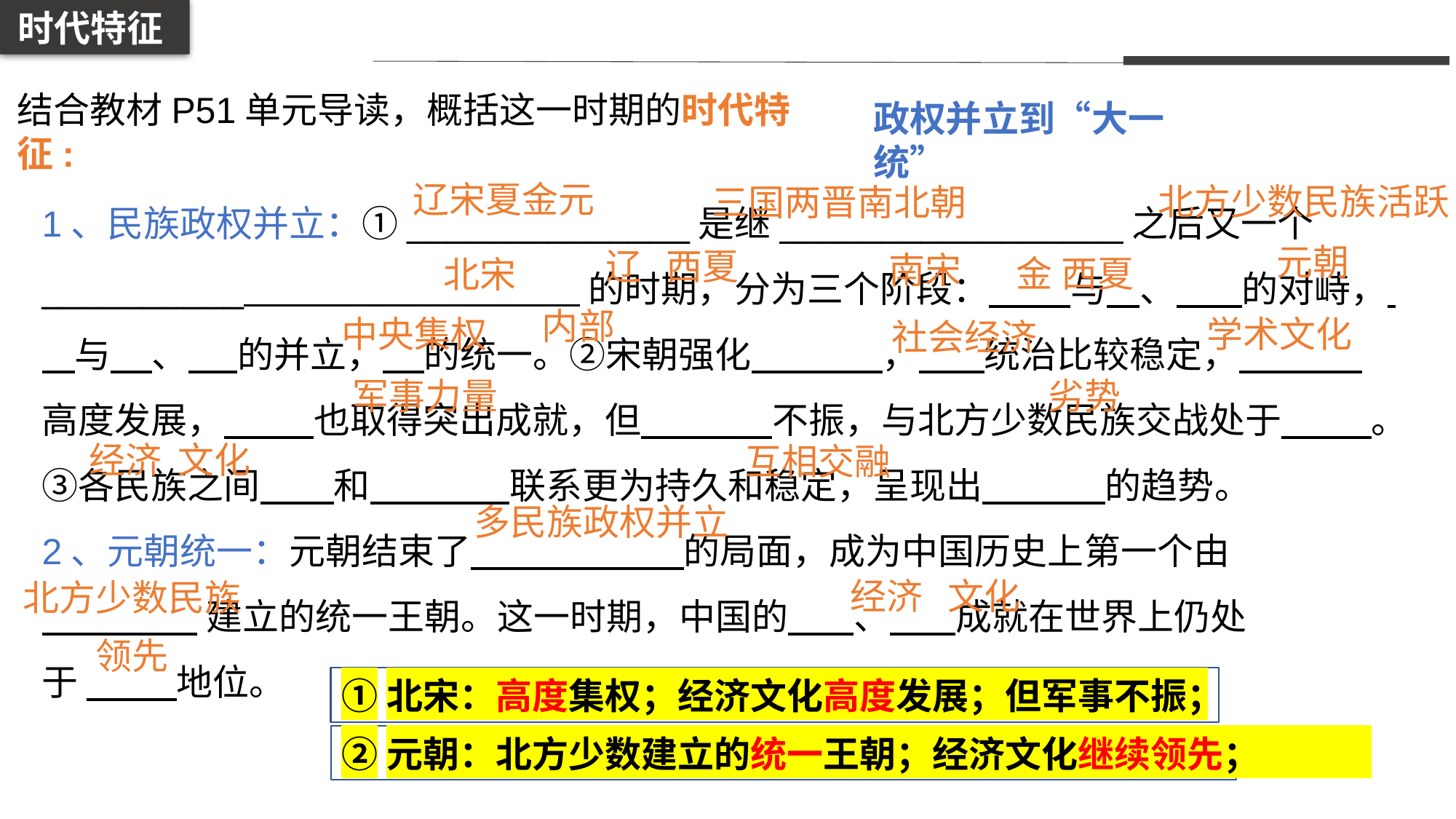

时代特征

结合教材P51单元导读，概括这一时期的时代特征:
政权并立到“大一统”
辽宋夏金元
北方少数民族活跃
1、民族政权并立：①______________是继_________________之后又一个__________                                 的时期，分为三个阶段：          与    、        的对峙，      与     、      的并立，     的统一。②宋朝强化                ，        统治比较稳定，                高度发展，           也取得突出成就，但                不振，与北方少数民族交战处于           。③各民族之间         和                 联系更为持久和稳定，呈现出               的趋势。
2、元朝统一：元朝结束了                          的局面，成为中国历史上第一个由
                   建立的统一王朝。这一时期，中国的        、        成就在世界上仍处
于            地位。
三国两晋南北朝
元朝
辽   西夏
南宋
金 西夏
北宋
内部
学术文化
中央集权
社会经济
军事力量
劣势
经济  文化
互相交融
多民族政权并立
经济   文化
北方少数民族
领先
①北宋：高度集权；经济文化高度发展；但军事不振；
②元朝：北方少数建立的统一王朝；经济文化继续领先；